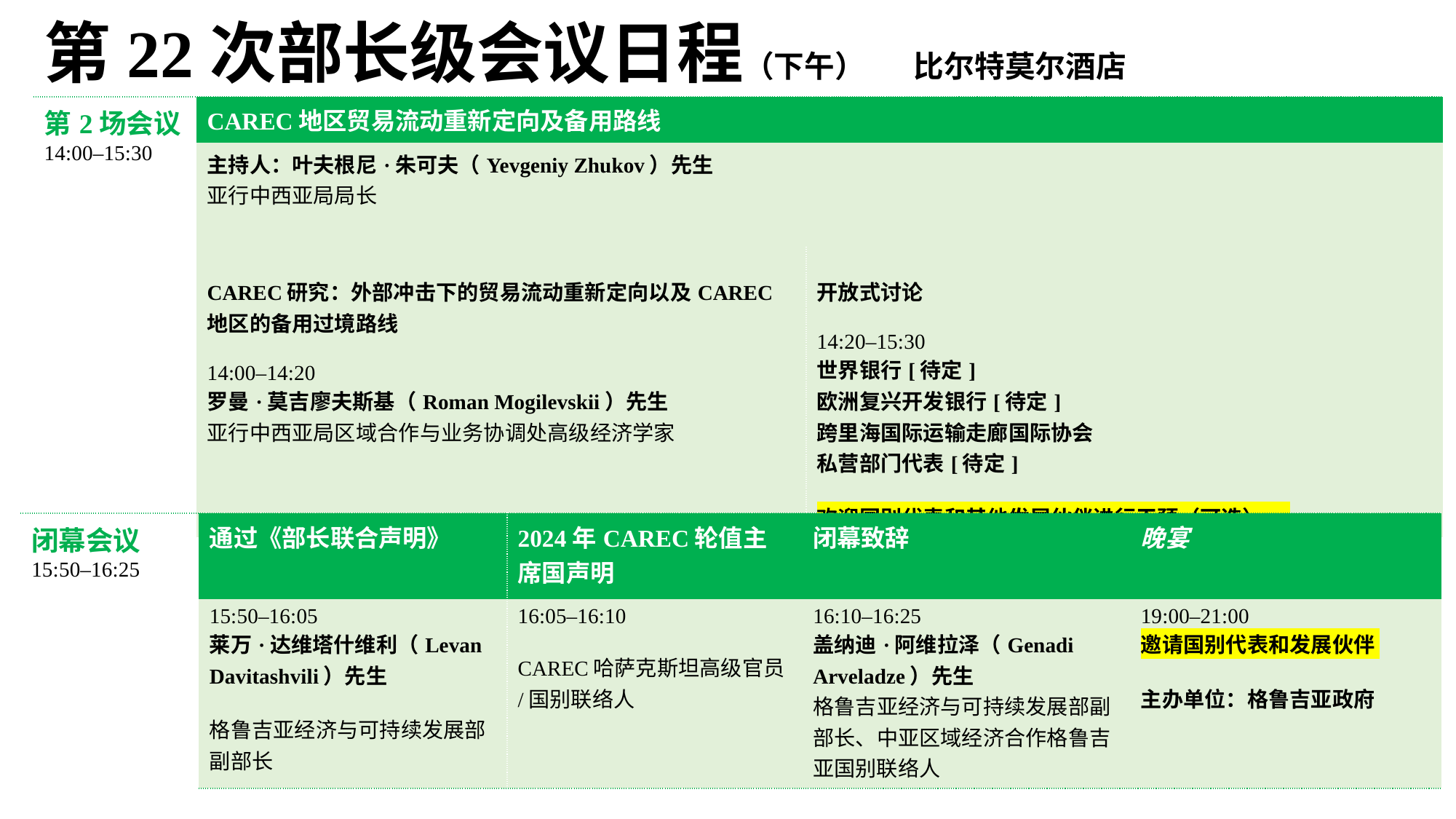

# 第22次部长级会议日程（下午）       比尔特莫尔酒店
| 第2场会议 14:00–15:30 | CAREC地区贸易流动重新定向及备用路线 | 09:15–09:25 |
| --- | --- | --- |
|  | 主持人：叶夫根尼·朱可夫（Yevgeniy Zhukov）先生 亚行中西亚局局长 |  |
|  | CAREC研究：外部冲击下的贸易流动重新定向以及CAREC地区的备用过境路线  14:00–14:20 罗曼·莫吉廖夫斯基（Roman Mogilevskii）先生 亚行中西亚局区域合作与业务协调处高级经济学家 | 开放式讨论 14:20–15:30 世界银行[待定] 欧洲复兴开发银行[待定]  跨里海国际运输走廊国际协会  私营部门代表[待定] 欢迎国别代表和其他发展伙伴进行干预（可选）。 |
| 闭幕会议 15:50–16:25 | 通过《部长联合声明》 | 2024年CAREC轮值主席国声明 | 闭幕致辞 | 晚宴 |
| --- | --- | --- | --- | --- |
|  | 15:50–16:05  莱万·达维塔什维利（Levan Davitashvili）先生   格鲁吉亚经济与可持续发展部副部长 | 16:05–16:10 CAREC哈萨克斯坦高级官员/国别联络人 | 16:10–16:25 盖纳迪·阿维拉泽（Genadi Arveladze）先生 格鲁吉亚经济与可持续发展部副部长、中亚区域经济合作格鲁吉亚国别联络人 | 19:00–21:00 邀请国别代表和发展伙伴  主办单位：格鲁吉亚政府 |
|  |  |  |  |  |